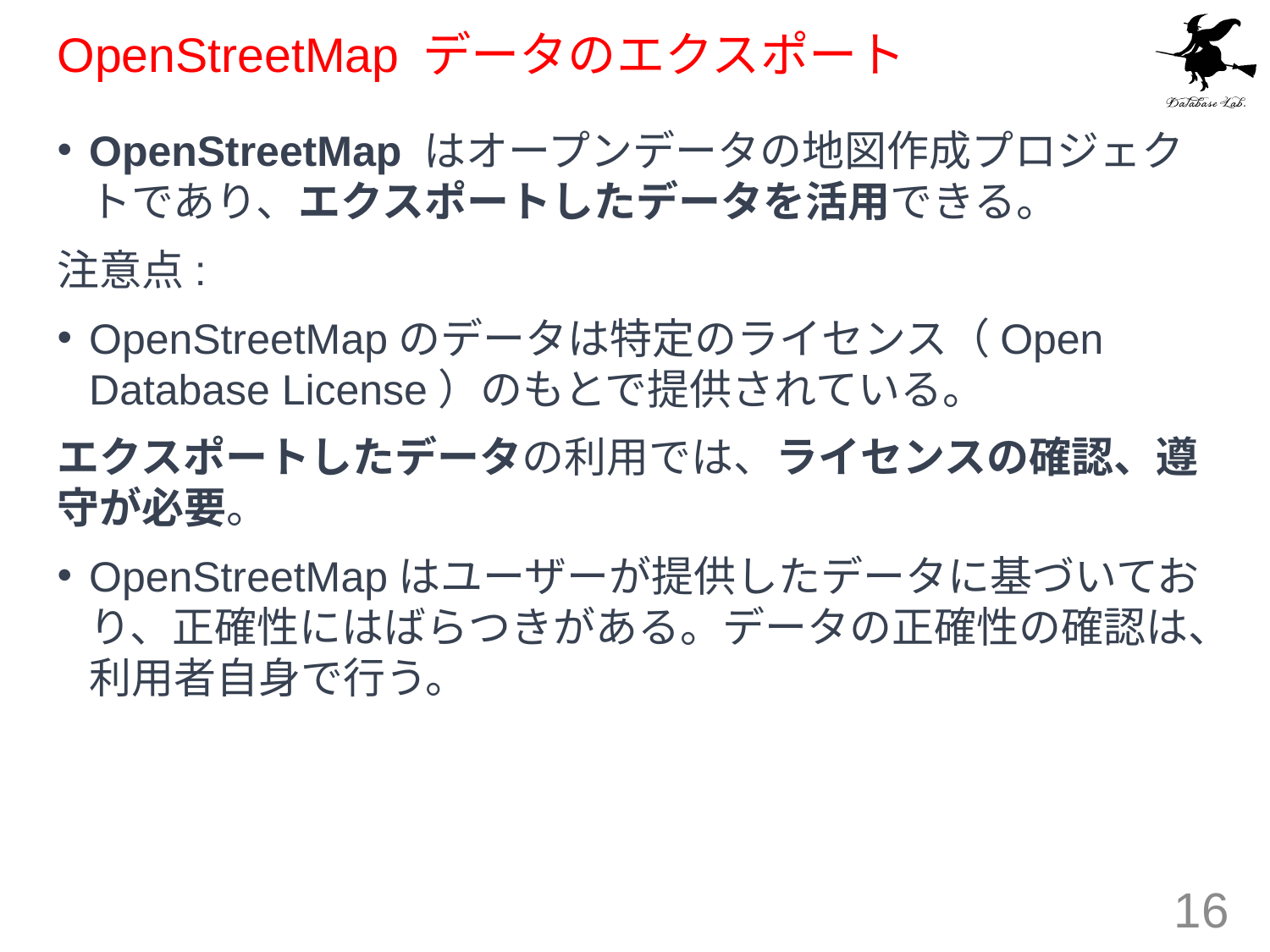

# OpenStreetMap データのエクスポート
OpenStreetMap はオープンデータの地図作成プロジェクトであり、エクスポートしたデータを活用できる。
注意点:
OpenStreetMapのデータは特定のライセンス（Open Database License）のもとで提供されている。
エクスポートしたデータの利用では、ライセンスの確認、遵守が必要。
OpenStreetMapはユーザーが提供したデータに基づいており、正確性にはばらつきがある。データの正確性の確認は、利用者自身で行う。

16